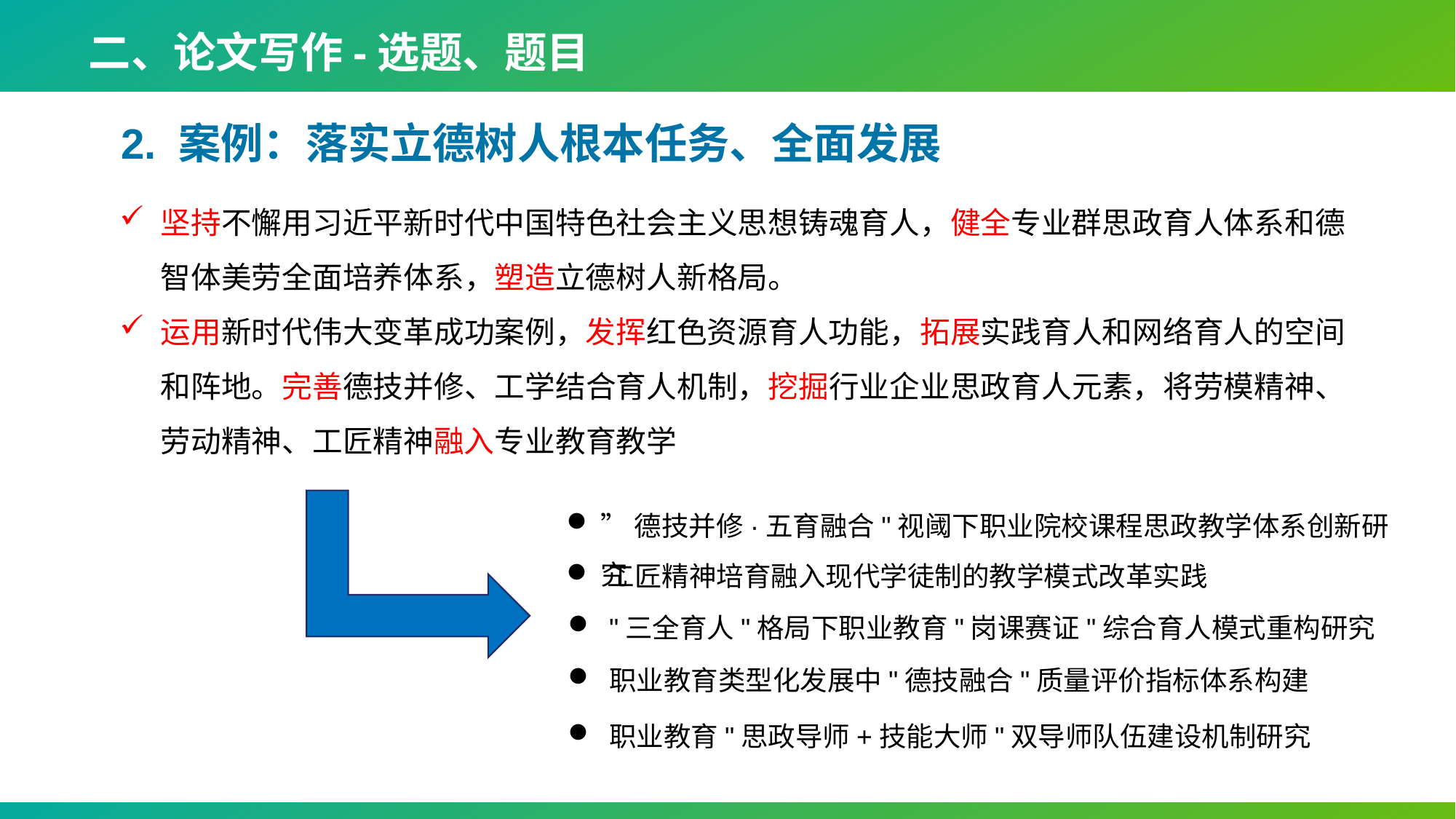

二、论文写作-选题、题目
2. 案例：落实立德树人根本任务、全面发展
坚持不懈用习近平新时代中国特色社会主义思想铸魂育人，健全专业群思政育人体系和德智体美劳全面培养体系，塑造立德树人新格局。
运用新时代伟大变革成功案例，发挥红色资源育人功能，拓展实践育人和网络育人的空间和阵地。完善德技并修、工学结合育人机制，挖掘行业企业思政育人元素，将劳模精神、劳动精神、工匠精神融入专业教育教学

”德技并修·五育融合"视阈下职业院校课程思政教学体系创新研究
工匠精神培育融入现代学徒制的教学模式改革实践
"三全育人"格局下职业教育"岗课赛证"综合育人模式重构研究
职业教育类型化发展中"德技融合"质量评价指标体系构建
职业教育"思政导师+技能大师"双导师队伍建设机制研究